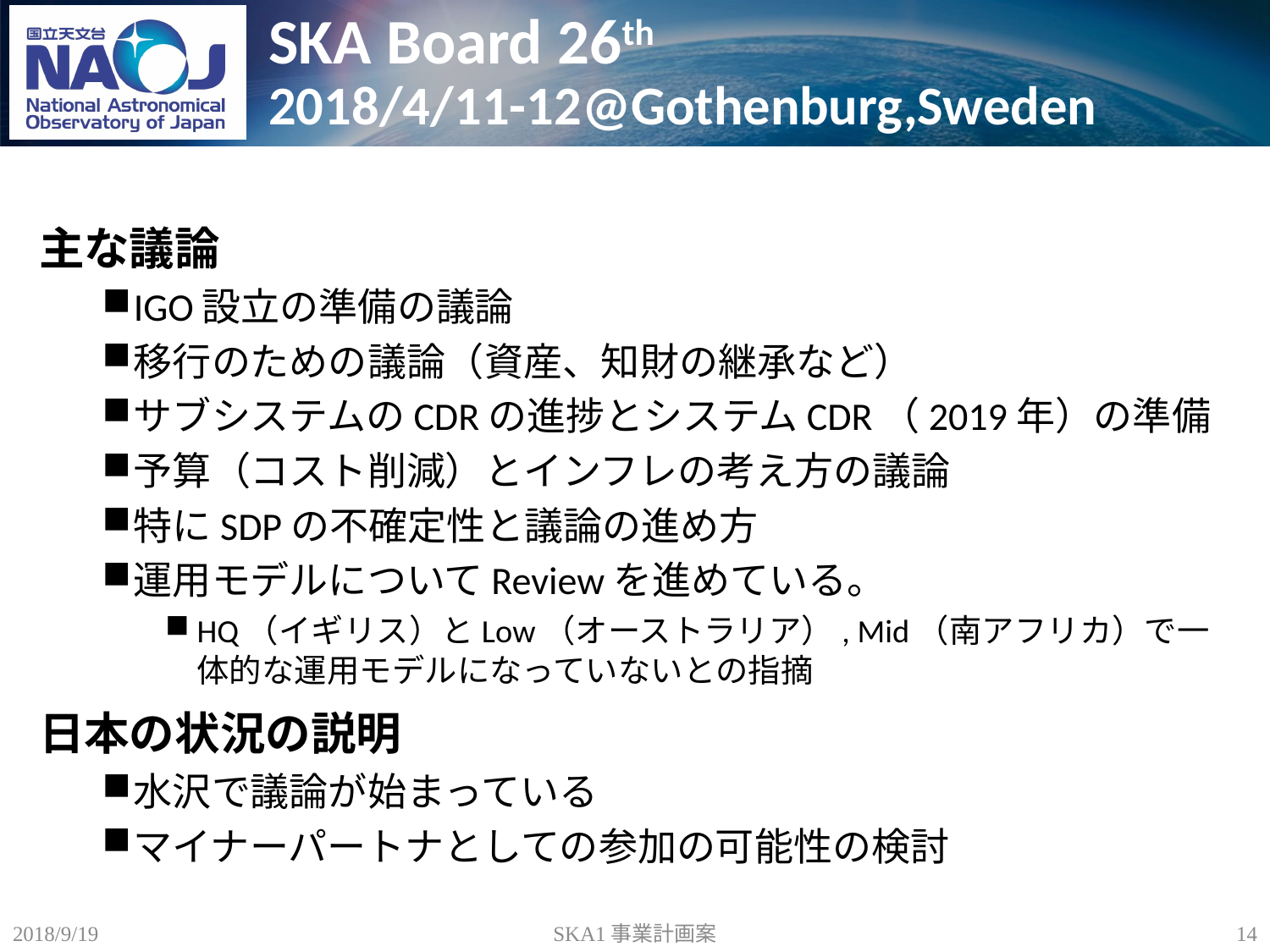

# SKA Board 26th 2018/4/11-12@Gothenburg,Sweden
主な議論
IGO設立の準備の議論
移行のための議論（資産、知財の継承など）
サブシステムのCDRの進捗とシステムCDR（2019年）の準備
予算（コスト削減）とインフレの考え方の議論
特にSDPの不確定性と議論の進め方
運用モデルについてReviewを進めている。
HQ（イギリス）とLow（オーストラリア）, Mid（南アフリカ）で一体的な運用モデルになっていないとの指摘
日本の状況の説明
水沢で議論が始まっている
マイナーパートナとしての参加の可能性の検討
2018/9/19
SKA1事業計画案
14